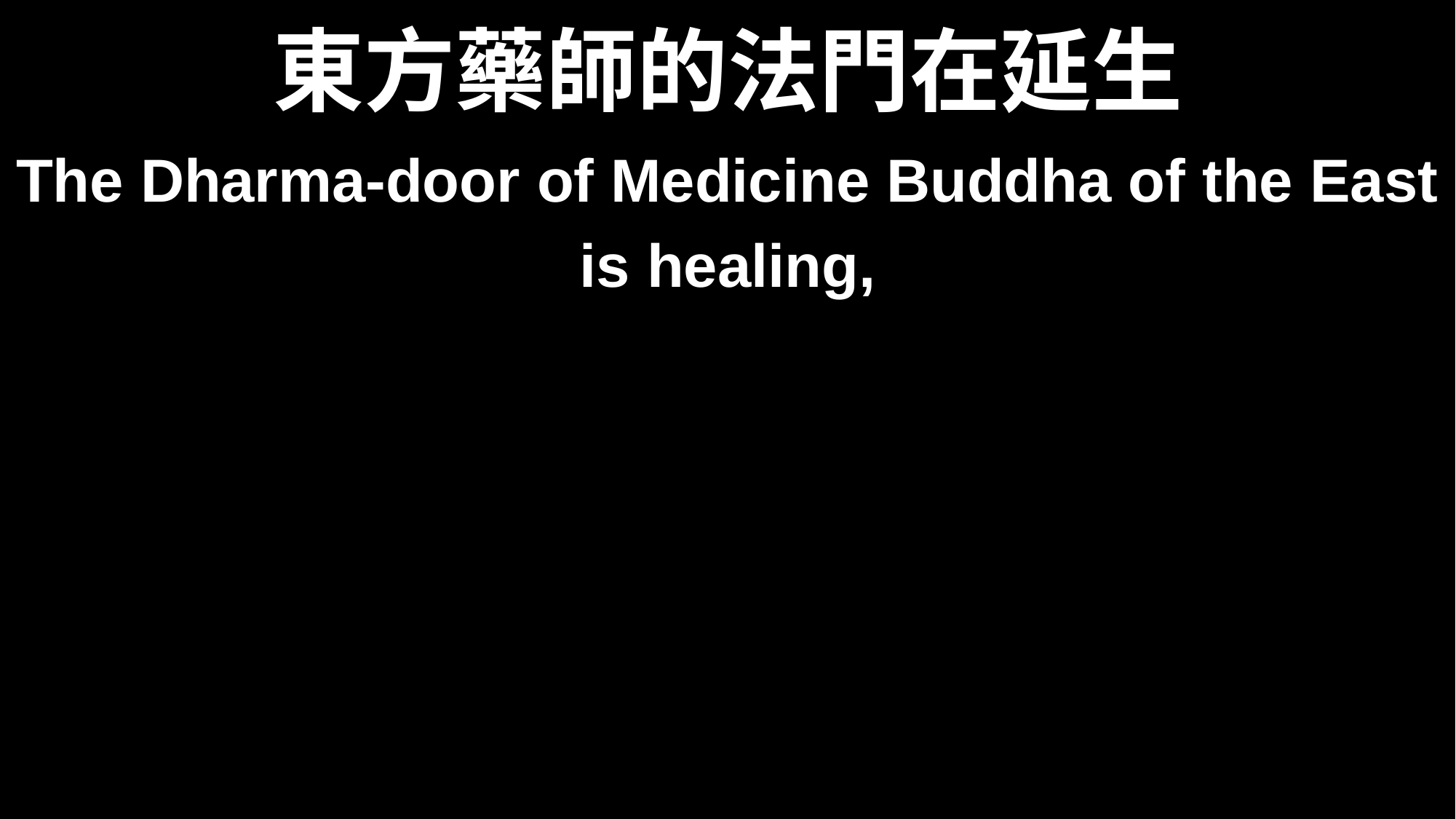

# 東方藥師的法門在延生
The Dharma-door of Medicine Buddha of the East
is healing,